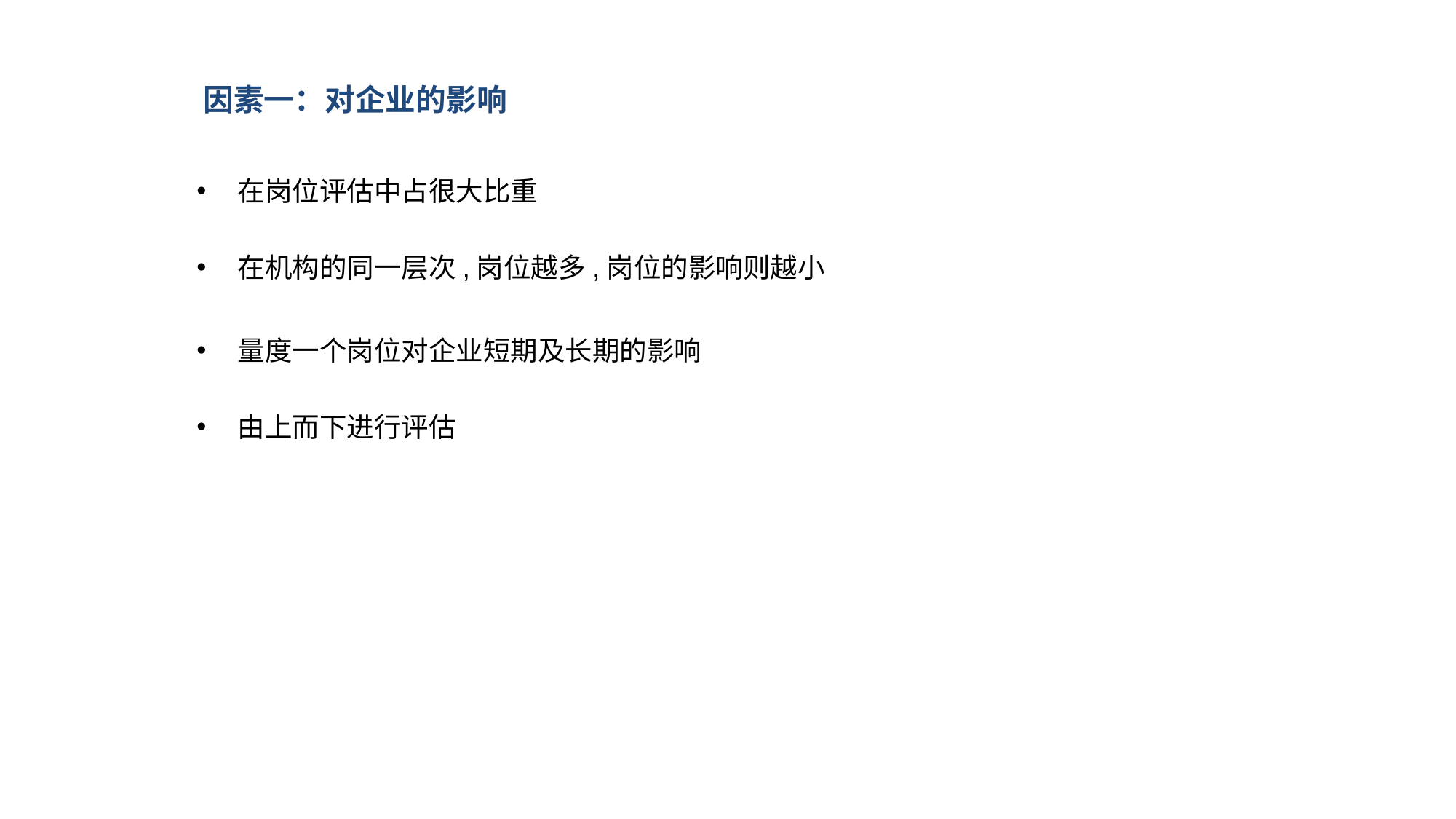

因素一：对企业的影响
在岗位评估中占很大比重

在机构的同一层次,岗位越多,岗位的影响则越小

量度一个岗位对企业短期及长期的影响

由上而下进行评估